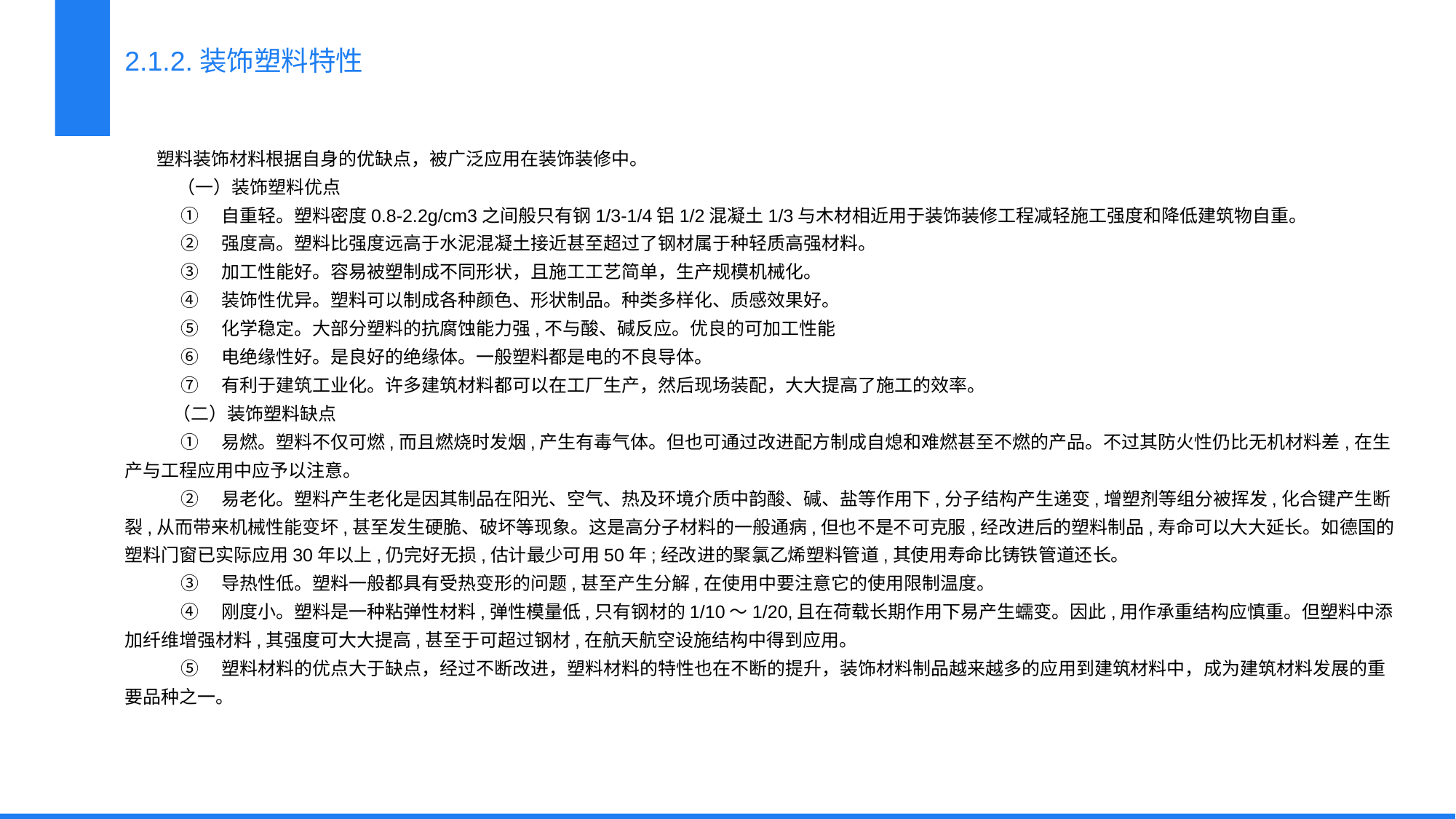

2.1.2.装饰塑料特性
塑料装饰材料根据自身的优缺点，被广泛应用在装饰装修中。
    （一）装饰塑料优点
      ①　自重轻。塑料密度0.8-2.2g/cm3之间般只有钢1/3-1/4铝1/2混凝土1/3与木材相近用于装饰装修工程减轻施工强度和降低建筑物自重。
      ②　强度高。塑料比强度远高于水泥混凝土接近甚至超过了钢材属于种轻质高强材料。
      ③　加工性能好。容易被塑制成不同形状，且施工工艺简单，生产规模机械化。
      ④　装饰性优异。塑料可以制成各种颜色、形状制品。种类多样化、质感效果好。
      ⑤　化学稳定。大部分塑料的抗腐蚀能力强,不与酸、碱反应。优良的可加工性能
      ⑥　电绝缘性好。是良好的绝缘体。一般塑料都是电的不良导体。
      ⑦　有利于建筑工业化。许多建筑材料都可以在工厂生产，然后现场装配，大大提高了施工的效率。
   （二）装饰塑料缺点
      ①　易燃。塑料不仅可燃,而且燃烧时发烟,产生有毒气体。但也可通过改进配方制成自熄和难燃甚至不燃的产品。不过其防火性仍比无机材料差,在生产与工程应用中应予以注意。
      ②　易老化。塑料产生老化是因其制品在阳光、空气、热及环境介质中韵酸、碱、盐等作用下,分子结构产生递变,增塑剂等组分被挥发,化合键产生断裂,从而带来机械性能变坏,甚至发生硬脆、破坏等现象。这是高分子材料的一般通病,但也不是不可克服,经改进后的塑料制品,寿命可以大大延长。如德国的塑料门窗已实际应用30年以上,仍完好无损,估计最少可用50年;经改进的聚氯乙烯塑料管道,其使用寿命比铸铁管道还长。
      ③　导热性低。塑料一般都具有受热变形的问题,甚至产生分解,在使用中要注意它的使用限制温度。
      ④　刚度小。塑料是一种粘弹性材料,弹性模量低,只有钢材的1/10～1/20,且在荷载长期作用下易产生蠕变。因此,用作承重结构应慎重。但塑料中添加纤维增强材料,其强度可大大提高,甚至于可超过钢材,在航天航空设施结构中得到应用。
      ⑤　塑料材料的优点大于缺点，经过不断改进，塑料材料的特性也在不断的提升，装饰材料制品越来越多的应用到建筑材料中，成为建筑材料发展的重要品种之一。